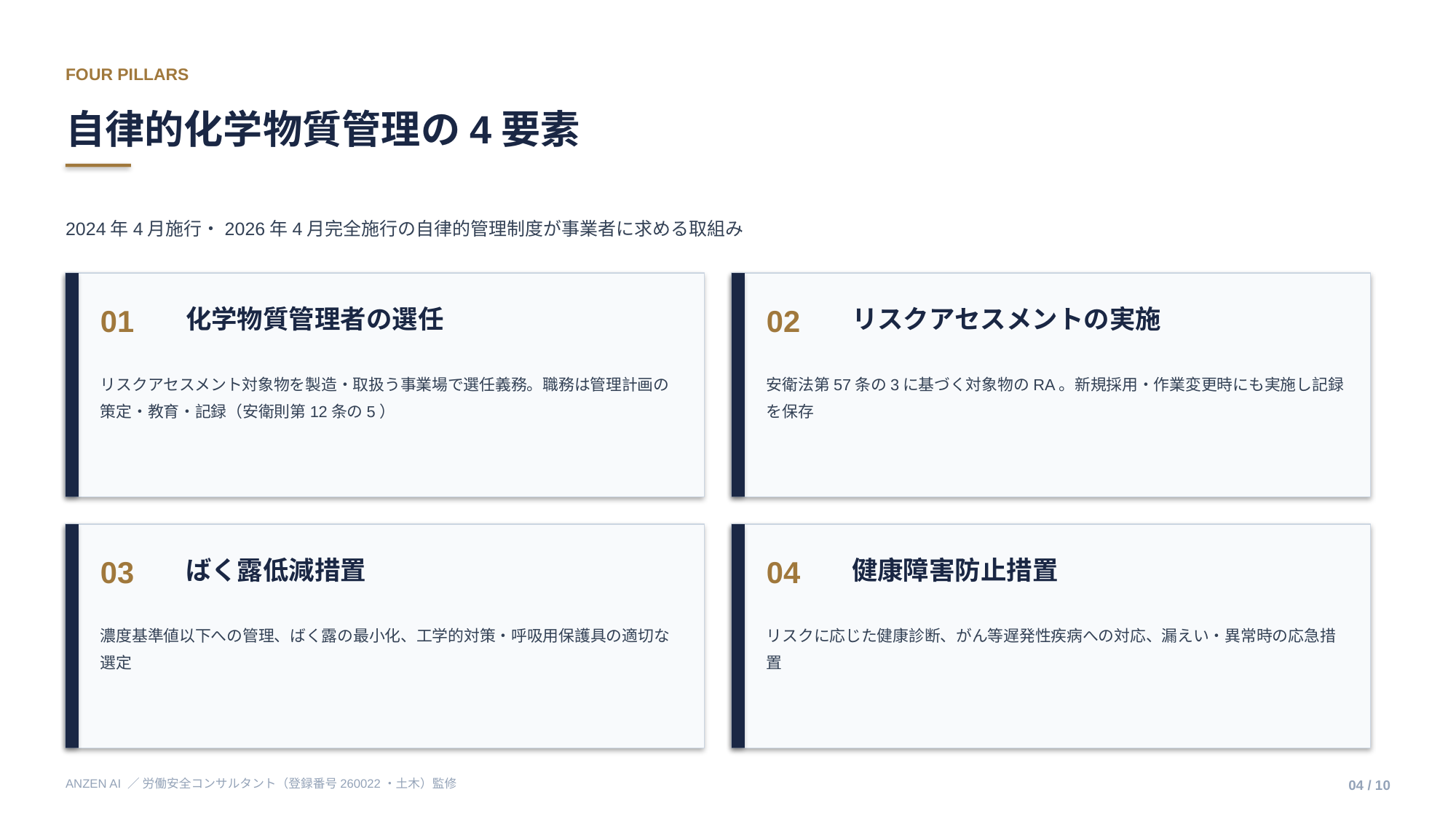

FOUR PILLARS
自律的化学物質管理の4要素

2024年4月施行・2026年4月完全施行の自律的管理制度が事業者に求める取組み

01
02
化学物質管理者の選任
リスクアセスメントの実施
リスクアセスメント対象物を製造・取扱う事業場で選任義務。職務は管理計画の策定・教育・記録（安衛則第12条の5）
安衛法第57条の3に基づく対象物のRA。新規採用・作業変更時にも実施し記録を保存

03
04
ばく露低減措置
健康障害防止措置
濃度基準値以下への管理、ばく露の最小化、工学的対策・呼吸用保護具の適切な選定
リスクに応じた健康診断、がん等遅発性疾病への対応、漏えい・異常時の応急措置
ANZEN AI ／ 労働安全コンサルタント（登録番号260022・土木）監修
04 / 10